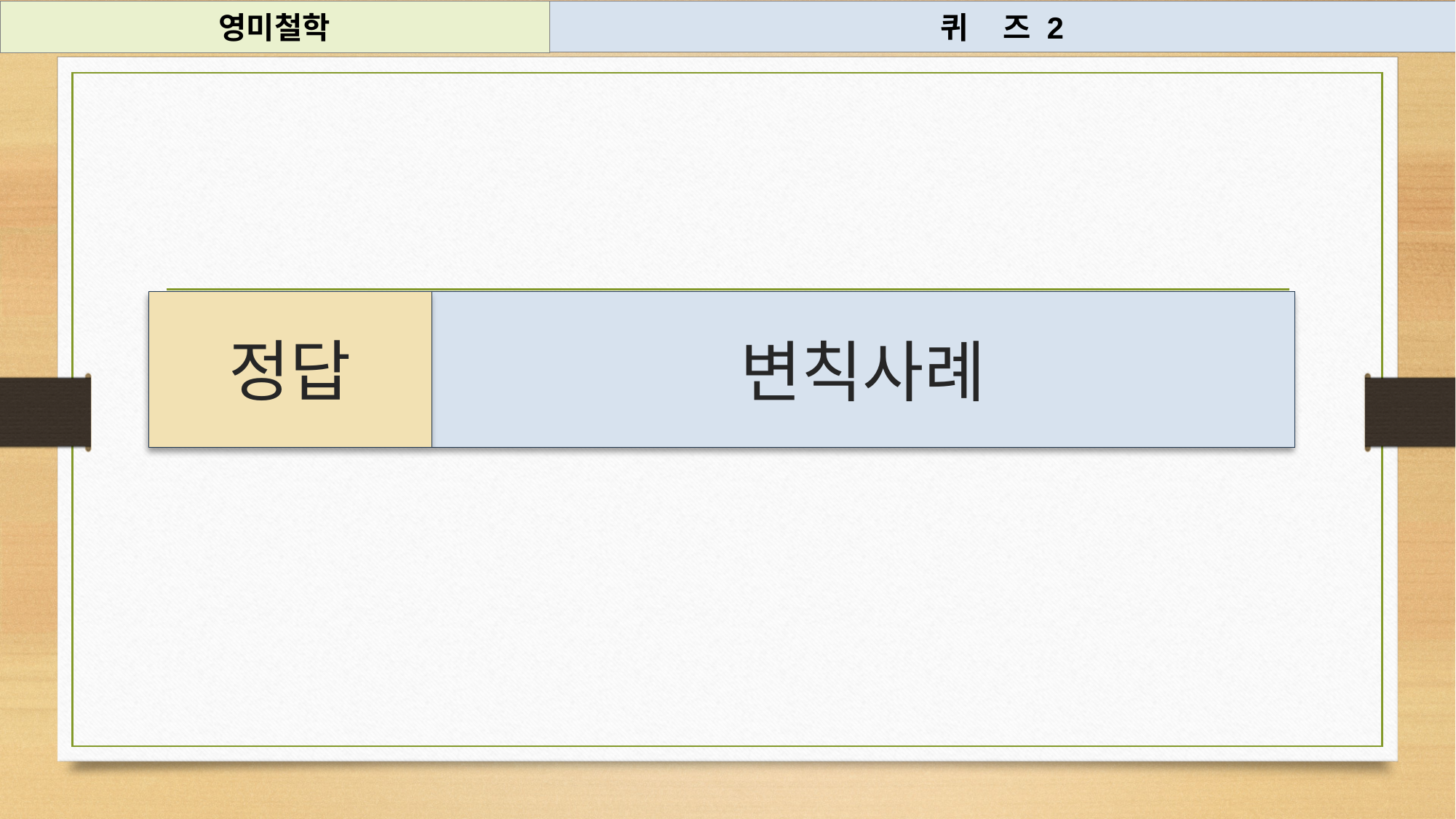

영미철학
퀴    즈 2
정답
변칙사례
#